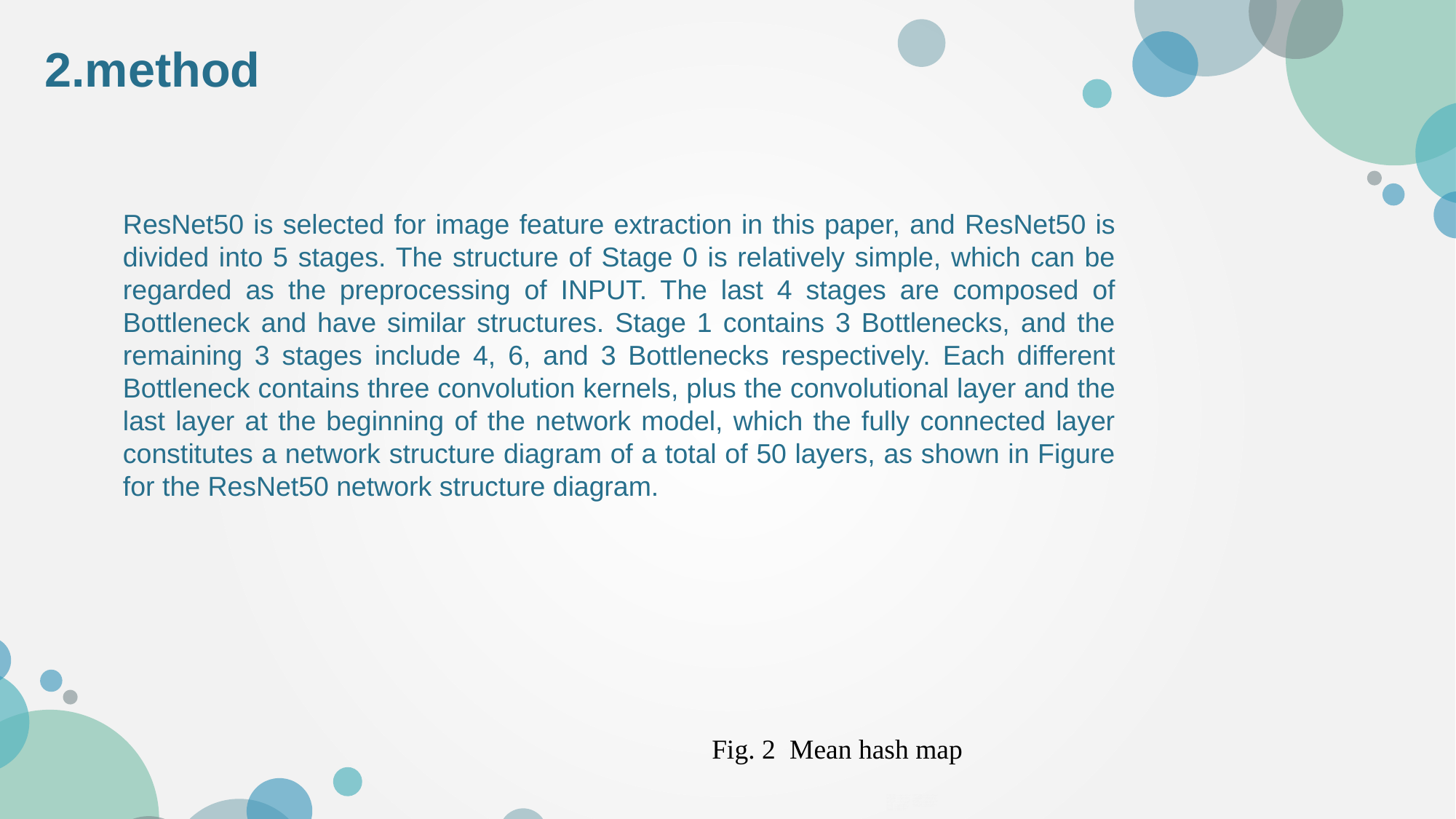

2.method
ResNet50 is selected for image feature extraction in this paper, and ResNet50 is divided into 5 stages. The structure of Stage 0 is relatively simple, which can be regarded as the preprocessing of INPUT. The last 4 stages are composed of Bottleneck and have similar structures. Stage 1 contains 3 Bottlenecks, and the remaining 3 stages include 4, 6, and 3 Bottlenecks respectively. Each different Bottleneck contains three convolution kernels, plus the convolutional layer and the last layer at the beginning of the network model, which the fully connected layer constitutes a network structure diagram of a total of 50 layers, as shown in Figure for the ResNet50 network structure diagram.
Fig. 2  Mean hash map
PPT模板下载：www.1ppt.com/moban/     行业PPT模板：www.1ppt.com/hangye/
节日PPT模板：www.1ppt.com/jieri/           PPT素材下载：www.1ppt.com/sucai/
PPT背景图片：www.1ppt.com/beijing/      PPT图表下载：www.1ppt.com/tubiao/
优秀PPT下载：www.1ppt.com/xiazai/        PPT教程： www.1ppt.com/powerpoint/
Word教程： www.1ppt.com/word/              Excel教程：www.1ppt.com/excel/
资料下载：www.1ppt.com/ziliao/                PPT课件下载：www.1ppt.com/kejian/
范文下载：www.1ppt.com/fanwen/             试卷下载：www.1ppt.com/shiti/
教案下载：www.1ppt.com/jiaoan/
字体下载：www.1ppt.com/ziti/